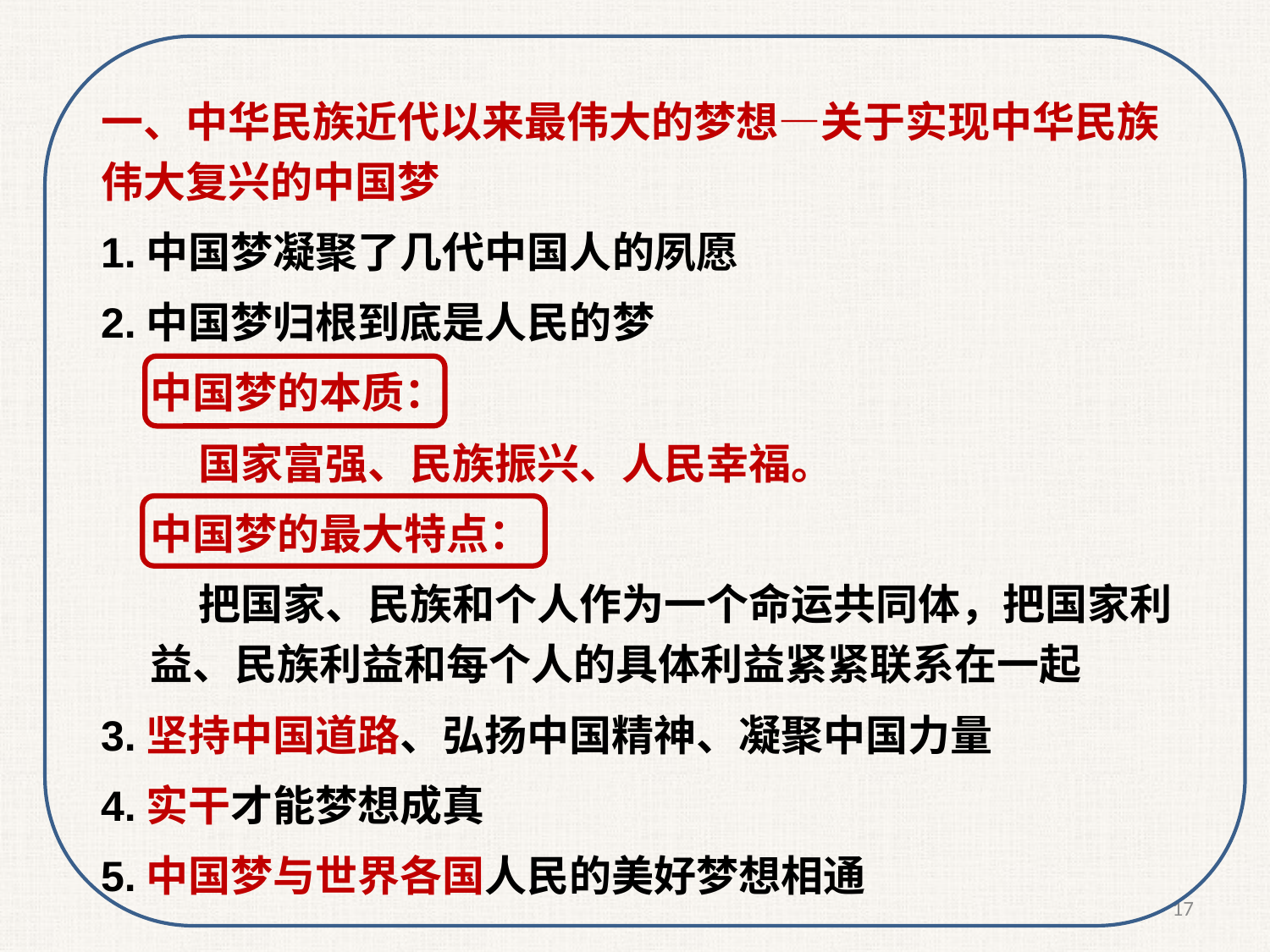

一、中华民族近代以来最伟大的梦想—关于实现中华民族伟大复兴的中国梦
1.中国梦凝聚了几代中国人的夙愿
2.中国梦归根到底是人民的梦
中国梦的本质：
    国家富强、民族振兴、人民幸福。
中国梦的最大特点：
    把国家、民族和个人作为一个命运共同体，把国家利益、民族利益和每个人的具体利益紧紧联系在一起
3.坚持中国道路、弘扬中国精神、凝聚中国力量
4.实干才能梦想成真
5.中国梦与世界各国人民的美好梦想相通

17